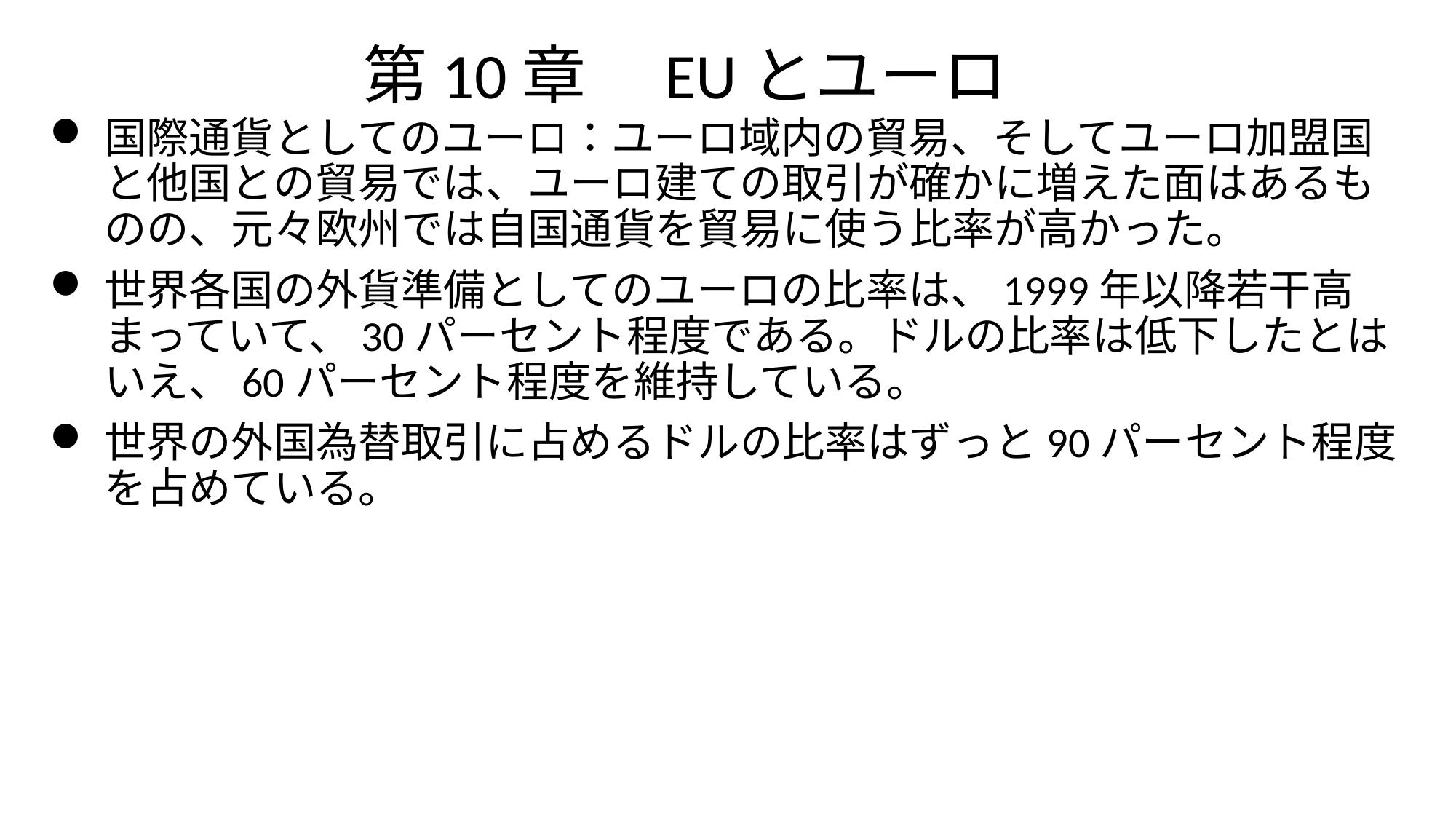

# 第10章　EUとユーロ
国際通貨としてのユーロ：ユーロ域内の貿易、そしてユーロ加盟国と他国との貿易では、ユーロ建ての取引が確かに増えた面はあるものの、元々欧州では自国通貨を貿易に使う比率が高かった。
世界各国の外貨準備としてのユーロの比率は、1999年以降若干高まっていて、30パーセント程度である。ドルの比率は低下したとはいえ、60パーセント程度を維持している。
世界の外国為替取引に占めるドルの比率はずっと90パーセント程度を占めている。